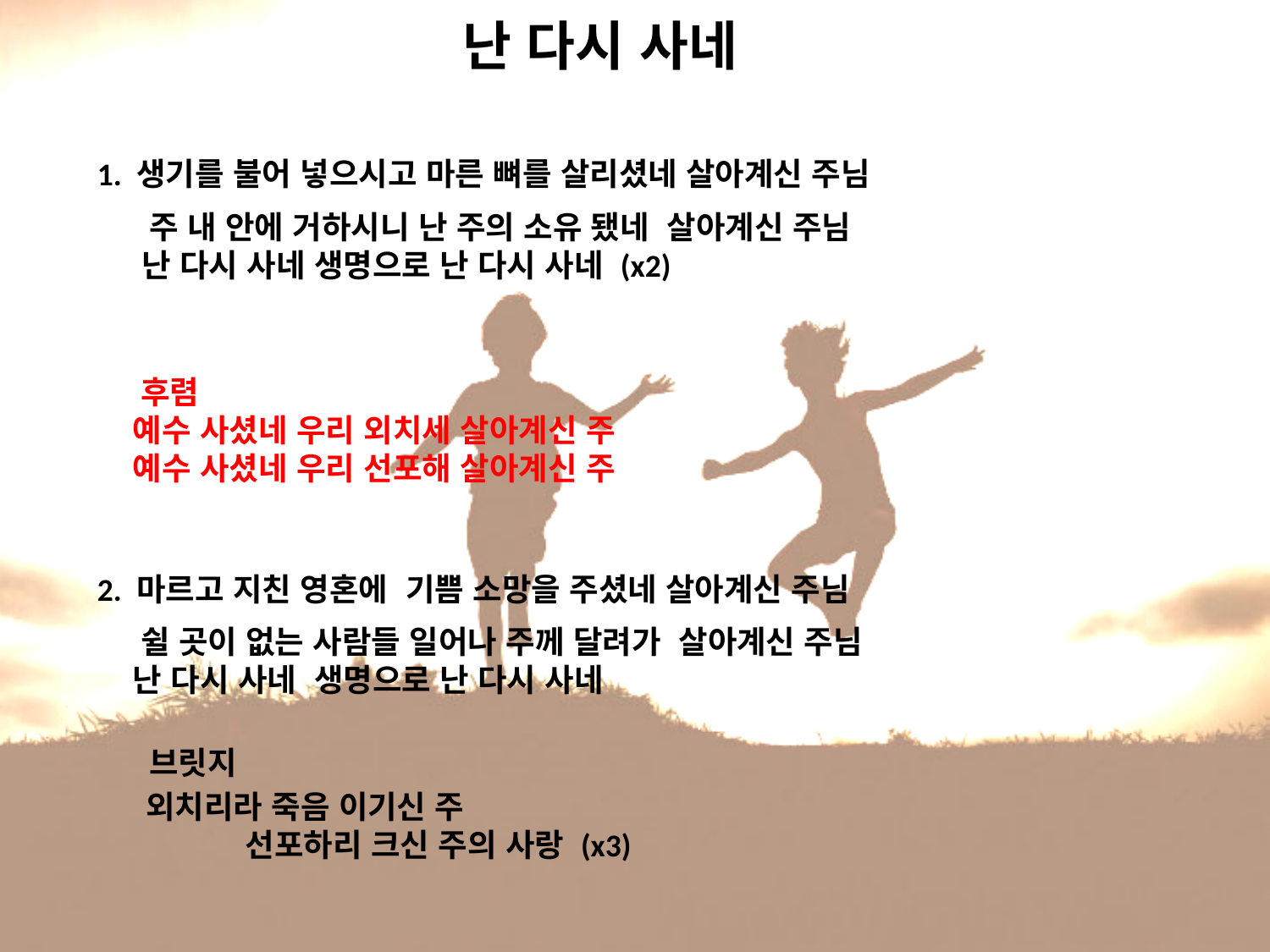

# 난 다시 사네
1. 생기를 불어 넣으시고 마른 뼈를 살리셨네 살아계신 주님
     주 내 안에 거하시니 난 주의 소유 됐네  살아계신 주님
     난 다시 사네 생명으로 난 다시 사네 (x2)

    후렴
    예수 사셨네 우리 외치세 살아계신 주
    예수 사셨네 우리 선포해 살아계신 주
2. 마르고 지친 영혼에  기쁨 소망을 주셨네 살아계신 주님
    쉴 곳이 없는 사람들 일어나 주께 달려가  살아계신 주님
    난 다시 사네  생명으로 난 다시 사네
     브릿지
   외치리라 죽음 이기신 주                                                                  선포하리 크신 주의 사랑 (x3)